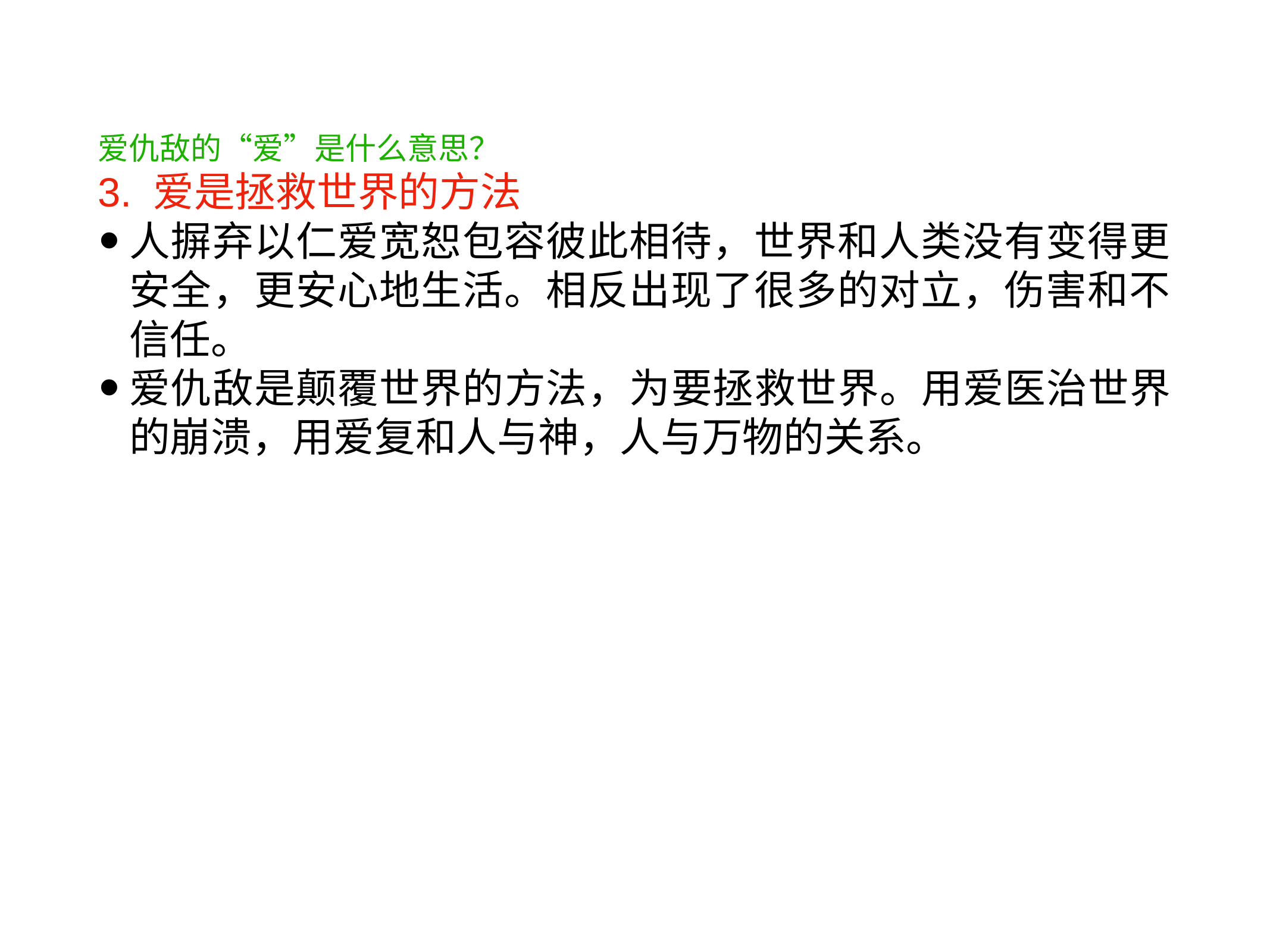

爱仇敌的“爱”是什么意思？
3. 爱是拯救世界的方法
人摒弃以仁爱宽恕包容彼此相待，世界和人类没有变得更安全，更安心地生活。相反出现了很多的对立，伤害和不信任。
爱仇敌是颠覆世界的方法，为要拯救世界。用爱医治世界的崩溃，用爱复和人与神，人与万物的关系。